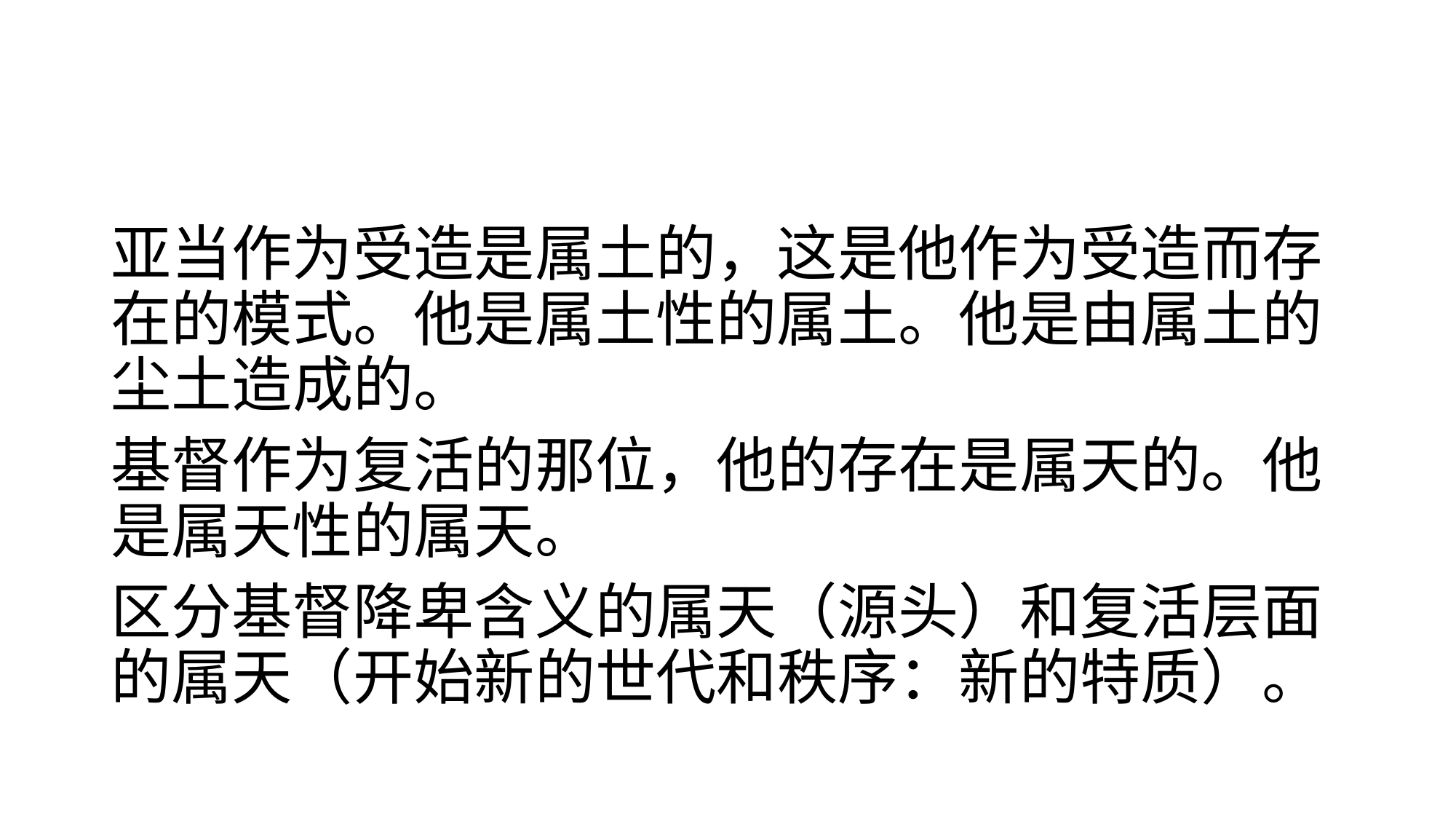

#
亚当作为受造是属土的，这是他作为受造而存在的模式。他是属土性的属土。他是由属土的尘土造成的。
基督作为复活的那位，他的存在是属天的。他是属天性的属天。
区分基督降卑含义的属天（源头）和复活层面的属天（开始新的世代和秩序：新的特质）。